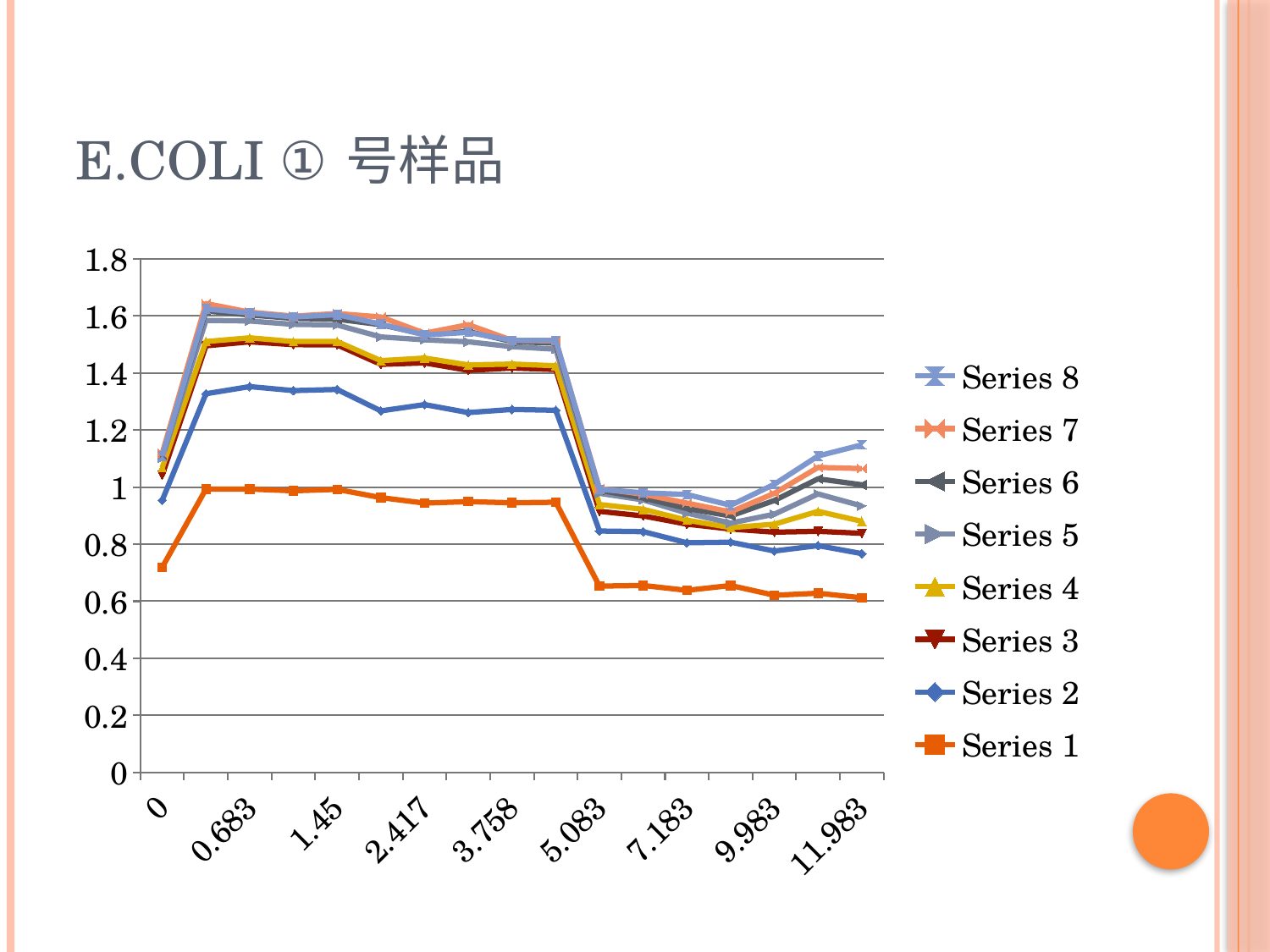

# E.coli ①号样品

### Chart

| Category | Series 1 | Series 2 | Series 3 | Series 4 | Series 5 | Series 6 | Series 7 | Series 8 |
|---|---|---|---|---|---|---|---|---|
| 0 | 0.7190000000000003 | 0.23500000000000001 | 0.08800000000000005 | 0.026 | 0.034 | 0.008000000000000007 | 0.009000000000000003 | -0.010000000000000005 |
| 0.38300000000000017 | 0.993 | 0.33400000000000024 | 0.168 | 0.014999999999999998 | 0.074 | 0.033 | 0.026 | -0.01900000000000001 |
| 0.68300000000000005 | 0.993 | 0.3590000000000002 | 0.15700000000000008 | 0.014 | 0.05900000000000002 | 0.02100000000000001 | 0.010000000000000005 | -0.0030000000000000014 |
| 1.0329999999999993 | 0.987 | 0.35100000000000015 | 0.161 | 0.010999999999999998 | 0.060000000000000026 | 0.02100000000000001 | 0.008000000000000007 | -0.0030000000000000014 |
| 1.45 | 0.992 | 0.35000000000000014 | 0.15600000000000008 | 0.012 | 0.058 | 0.02000000000000001 | 0.02000000000000001 | -0.004000000000000003 |
| 1.9500000000000006 | 0.9630000000000003 | 0.3040000000000002 | 0.163 | 0.012999999999999998 | 0.08300000000000005 | 0.043000000000000003 | 0.027000000000000014 | -0.025 |
| 2.4169999999999985 | 0.944 | 0.3450000000000001 | 0.14600000000000007 | 0.017 | 0.06400000000000004 | 0.01900000000000001 | 0.004000000000000003 | -0.006000000000000003 |
| 3.05 | 0.949 | 0.31200000000000017 | 0.14800000000000008 | 0.01900000000000001 | 0.081 | 0.036 | 0.024 | -0.027000000000000014 |
| 3.758 | 0.945 | 0.3270000000000002 | 0.14500000000000007 | 0.014 | 0.06100000000000001 | 0.018 | 0.004000000000000003 | 0.0 |
| 4.383 | 0.947 | 0.3220000000000002 | 0.14300000000000004 | 0.012999999999999998 | 0.058 | 0.02100000000000001 | 0.008000000000000007 | 0.0020000000000000013 |
| 5.0830000000000002 | 0.6530000000000004 | 0.193 | 0.06900000000000003 | 0.024 | 0.039000000000000014 | 0.010999999999999998 | 0.006000000000000003 | -0.0030000000000000014 |
| 5.9829999999999997 | 0.6550000000000004 | 0.18900000000000008 | 0.055000000000000014 | 0.023 | 0.033 | 0.007000000000000003 | 0.012999999999999998 | 0.005000000000000003 |
| 7.1829999999999972 | 0.6380000000000003 | 0.167 | 0.065 | 0.014 | 0.025 | 0.01600000000000001 | 0.01900000000000001 | 0.030000000000000002 |
| 8.4550000000000054 | 0.6550000000000004 | 0.15200000000000008 | 0.046 | 0.005000000000000003 | 0.01600000000000001 | 0.025 | 0.014 | 0.023 |
| 9.9830000000000005 | 0.6210000000000003 | 0.15500000000000008 | 0.066 | 0.028 | 0.03500000000000001 | 0.048 | 0.025 | 0.03200000000000002 |
| 10.983000000000002 | 0.6280000000000003 | 0.167 | 0.05 | 0.07000000000000002 | 0.06100000000000001 | 0.05300000000000001 | 0.04000000000000002 | 0.04000000000000002 |
| 11.983000000000002 | 0.6120000000000003 | 0.15500000000000008 | 0.071 | 0.04200000000000002 | 0.054 | 0.074 | 0.05700000000000002 | 0.08300000000000005 |